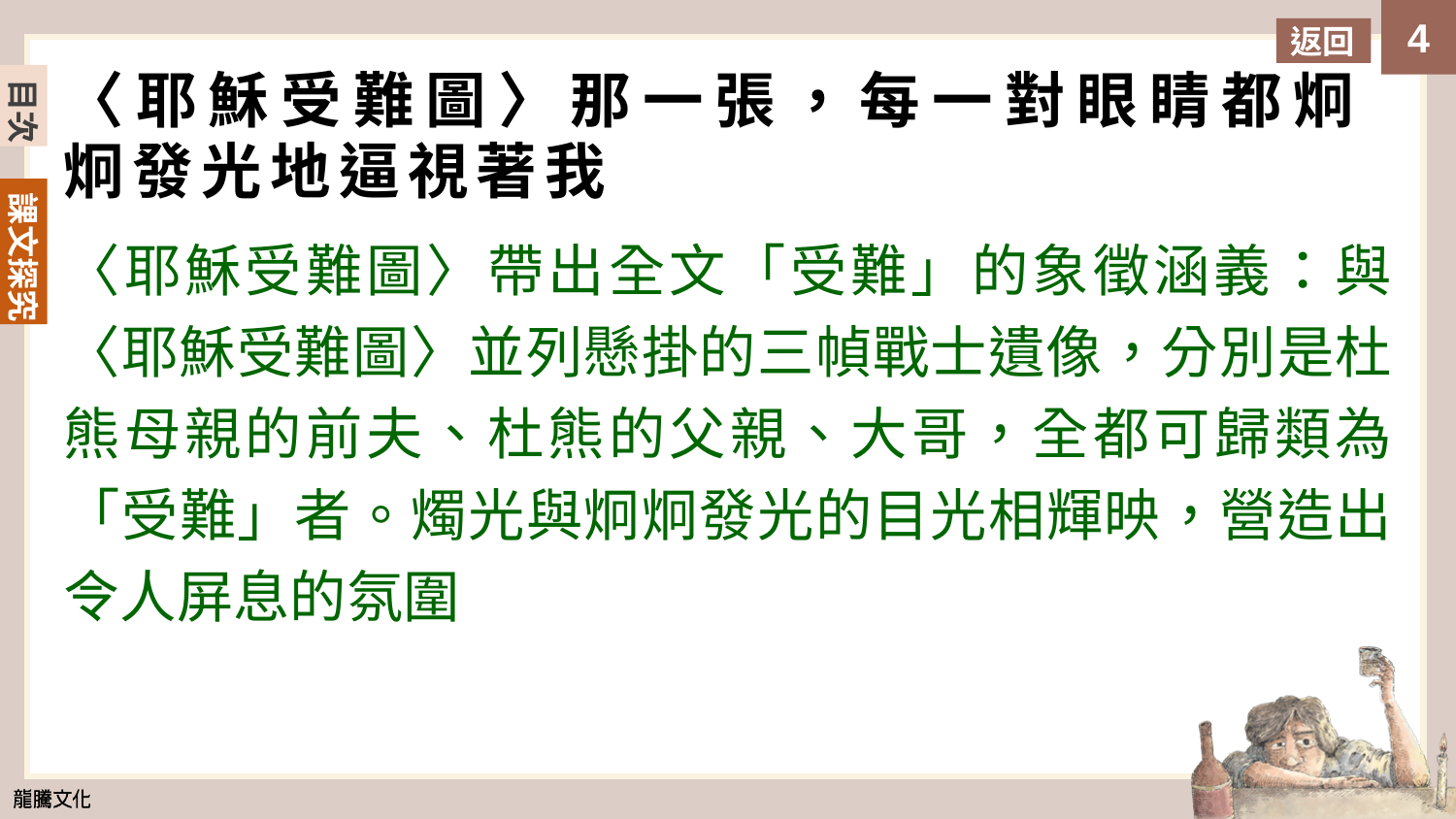

返回
〈耶穌受難圖〉那一張，每一對眼睛都炯炯發光地逼視著我
〈耶穌受難圖〉帶出全文「受難」的象徵涵義：與〈耶穌受難圖〉並列懸掛的三幀戰士遺像，分別是杜熊母親的前夫、杜熊的父親、大哥，全都可歸類為「受難」者。燭光與炯炯發光的目光相輝映，營造出令人屏息的氛圍